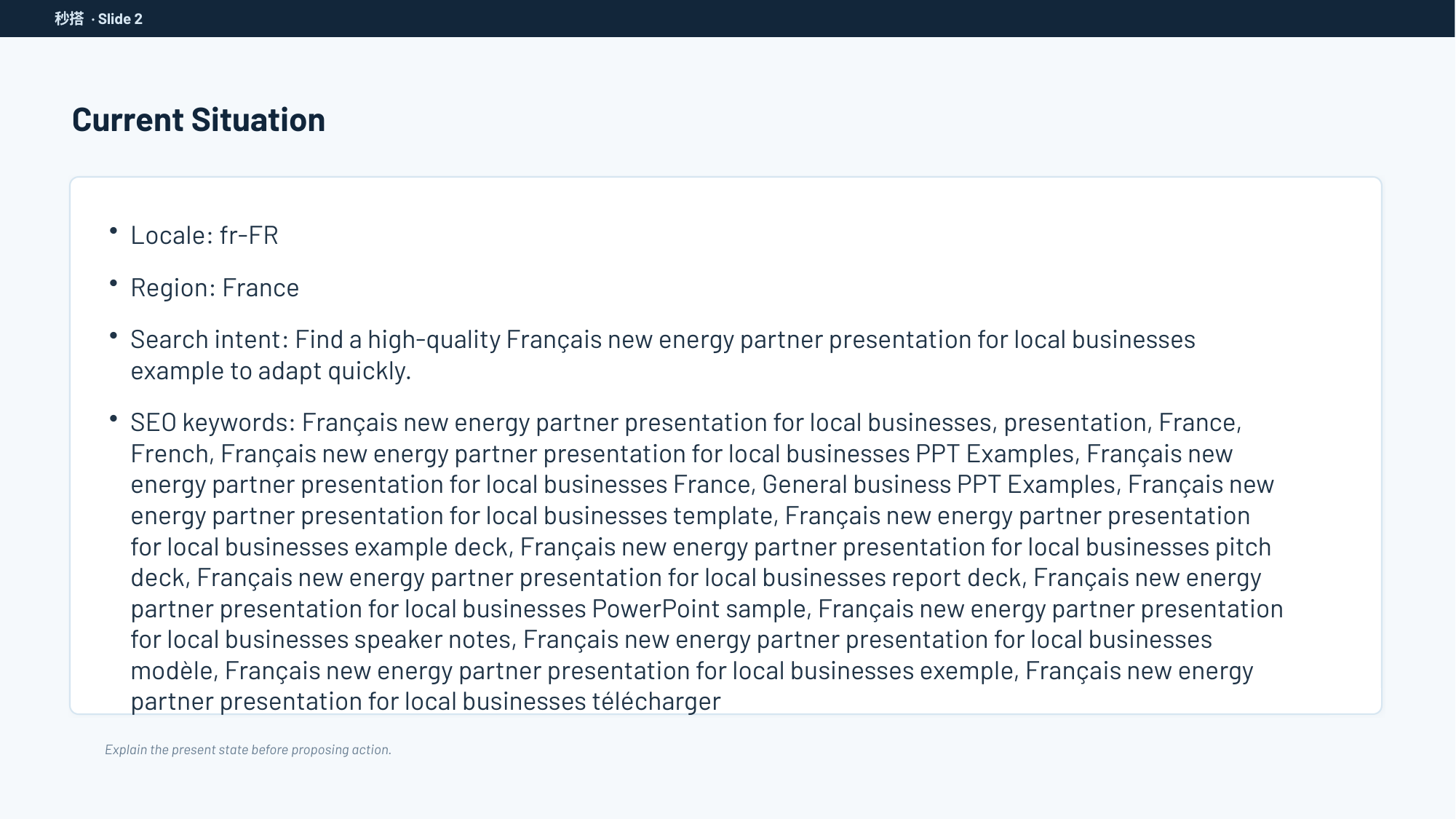

秒搭 · Slide 2
Current Situation

Locale: fr-FR
Region: France
Search intent: Find a high-quality Français new energy partner presentation for local businesses example to adapt quickly.
SEO keywords: Français new energy partner presentation for local businesses, presentation, France, French, Français new energy partner presentation for local businesses PPT Examples, Français new energy partner presentation for local businesses France, General business PPT Examples, Français new energy partner presentation for local businesses template, Français new energy partner presentation for local businesses example deck, Français new energy partner presentation for local businesses pitch deck, Français new energy partner presentation for local businesses report deck, Français new energy partner presentation for local businesses PowerPoint sample, Français new energy partner presentation for local businesses speaker notes, Français new energy partner presentation for local businesses modèle, Français new energy partner presentation for local businesses exemple, Français new energy partner presentation for local businesses télécharger
Explain the present state before proposing action.